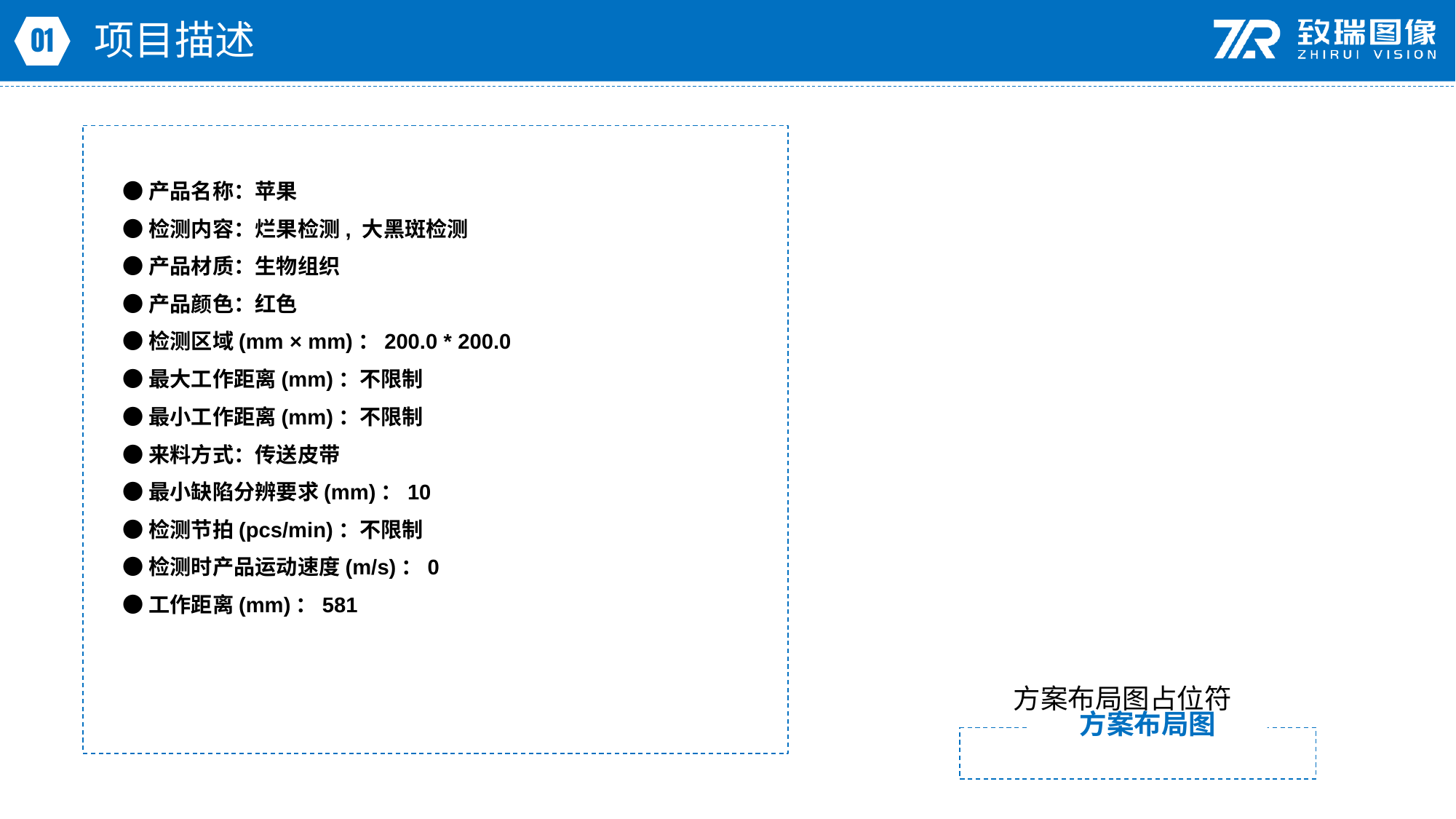

项目描述
01

●产品名称：苹果
●检测内容：烂果检测, 大黑斑检测
●产品材质：生物组织
●产品颜色：红色
●检测区域(mm × mm)：200.0 * 200.0
●最大工作距离(mm)：不限制
●最小工作距离(mm)：不限制
●来料方式：传送皮带
●最小缺陷分辨要求(mm)：10
●检测节拍(pcs/min)：不限制
●检测时产品运动速度(m/s)：0
●工作距离(mm)：581
方案布局图占位符
方案布局图